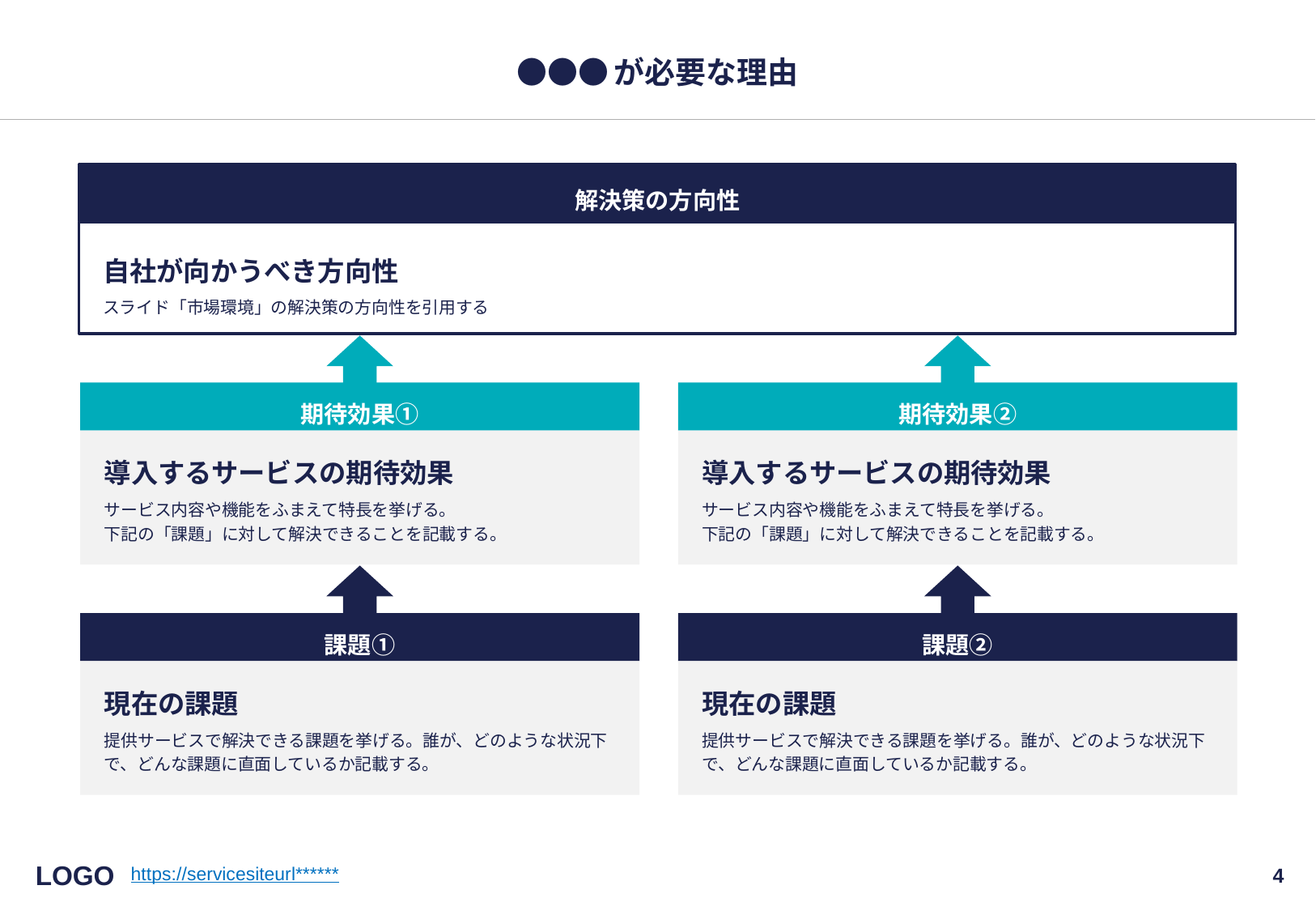

# ●●●が必要な理由
解決策の方向性
自社が向かうべき方向性
スライド「市場環境」の解決策の方向性を引用する

期待効果①
導入するサービスの期待効果
サービス内容や機能をふまえて特長を挙げる。
下記の「課題」に対して解決できることを記載する。

期待効果②
導入するサービスの期待効果
サービス内容や機能をふまえて特長を挙げる。
下記の「課題」に対して解決できることを記載する。

課題①
現在の課題
提供サービスで解決できる課題を挙げる。誰が、どのような状況下で、どんな課題に直面しているか記載する。

課題②
現在の課題
提供サービスで解決できる課題を挙げる。誰が、どのような状況下で、どんな課題に直面しているか記載する。
LOGO
4
https://servicesiteurl******